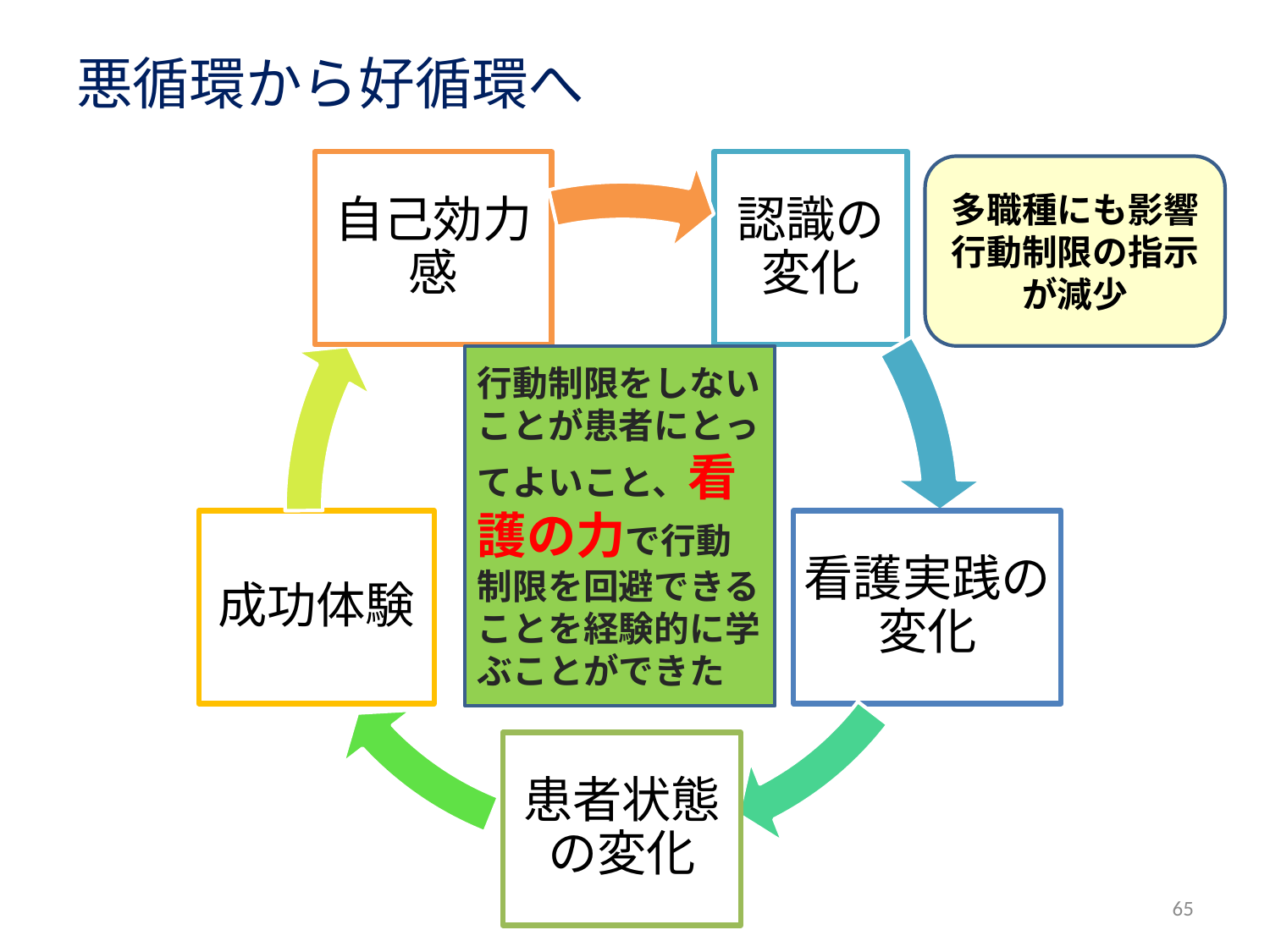

# 悪循環から好循環へ
認識の変化
看護実践の変化
患者状態の変化
成功体験
自己効力感
多職種にも影響
行動制限の指示が減少
行動制限をしないことが患者にとってよいこと、看護の力で行動制限を回避できることを経験的に学ぶことができた
65